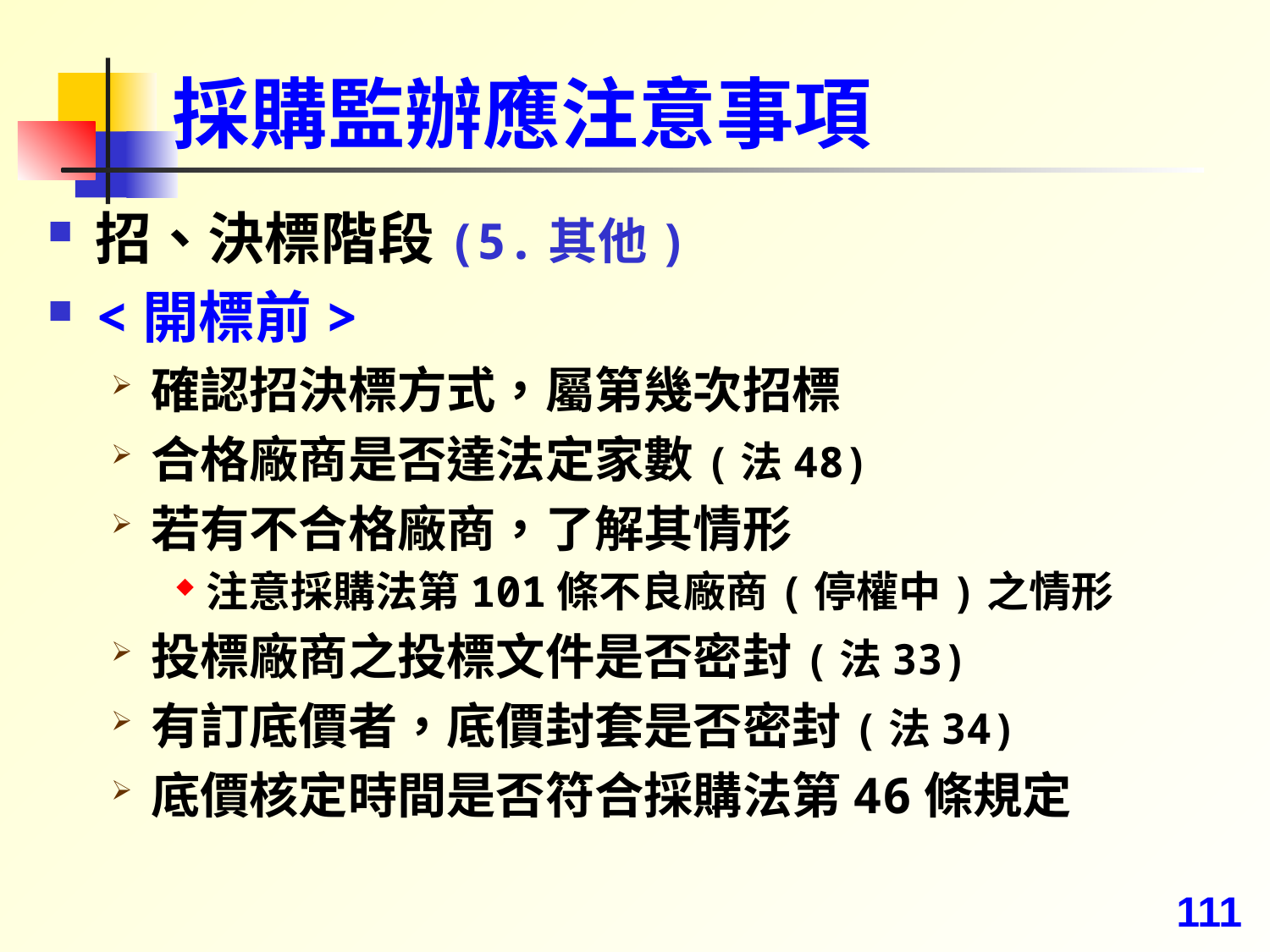

# 採購監辦應注意事項
招、決標階段(5.其他)
<開標前>
確認招決標方式，屬第幾次招標
合格廠商是否達法定家數(法48)
若有不合格廠商，了解其情形
注意採購法第101條不良廠商(停權中)之情形
投標廠商之投標文件是否密封(法33)
有訂底價者，底價封套是否密封(法34)
底價核定時間是否符合採購法第46條規定
111